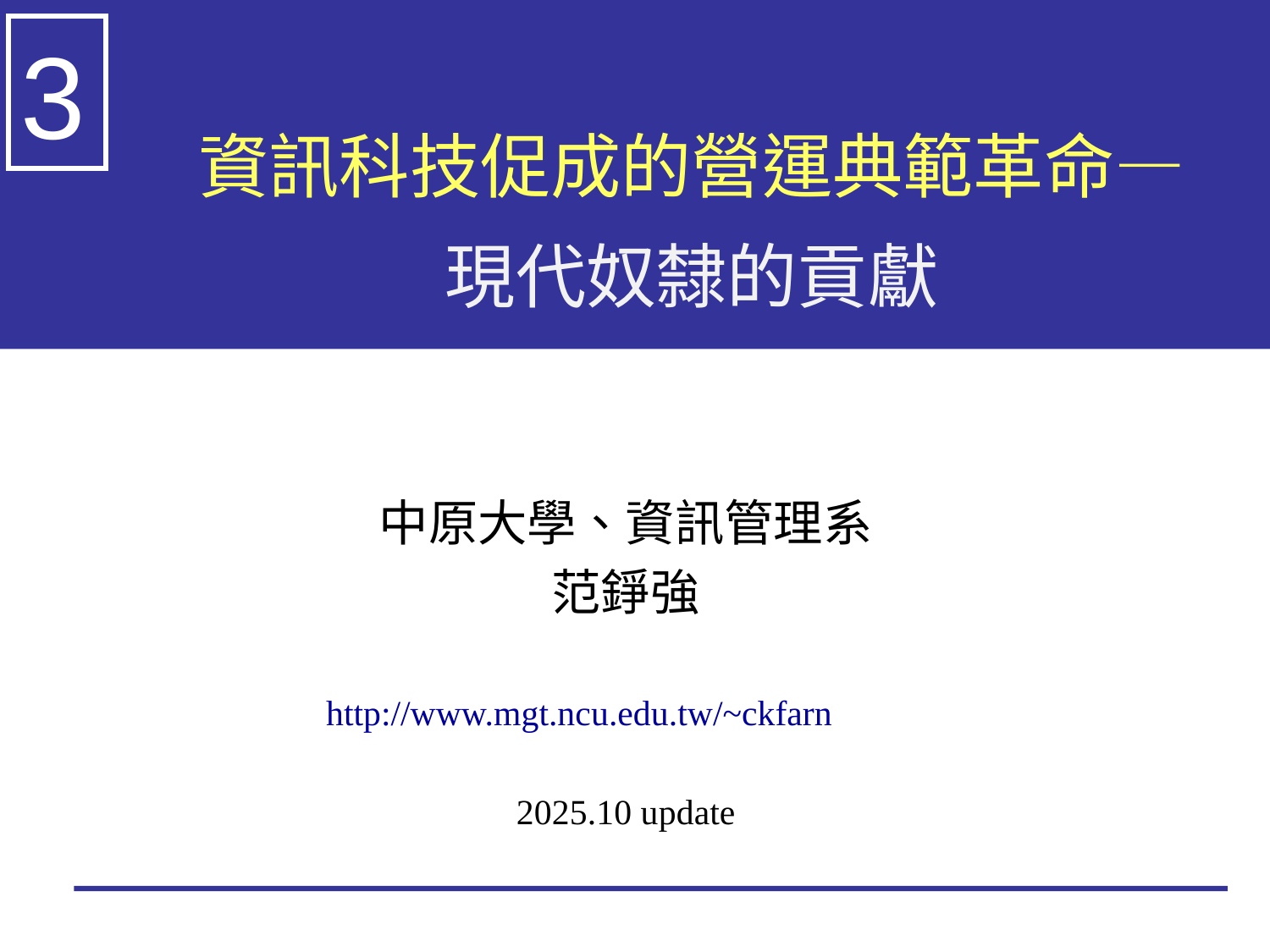

3
# 資訊科技促成的營運典範革命— 現代奴隸的貢獻
中原大學、資訊管理系
范錚強

http://www.mgt.ncu.edu.tw/~ckfarn

2025.10 update